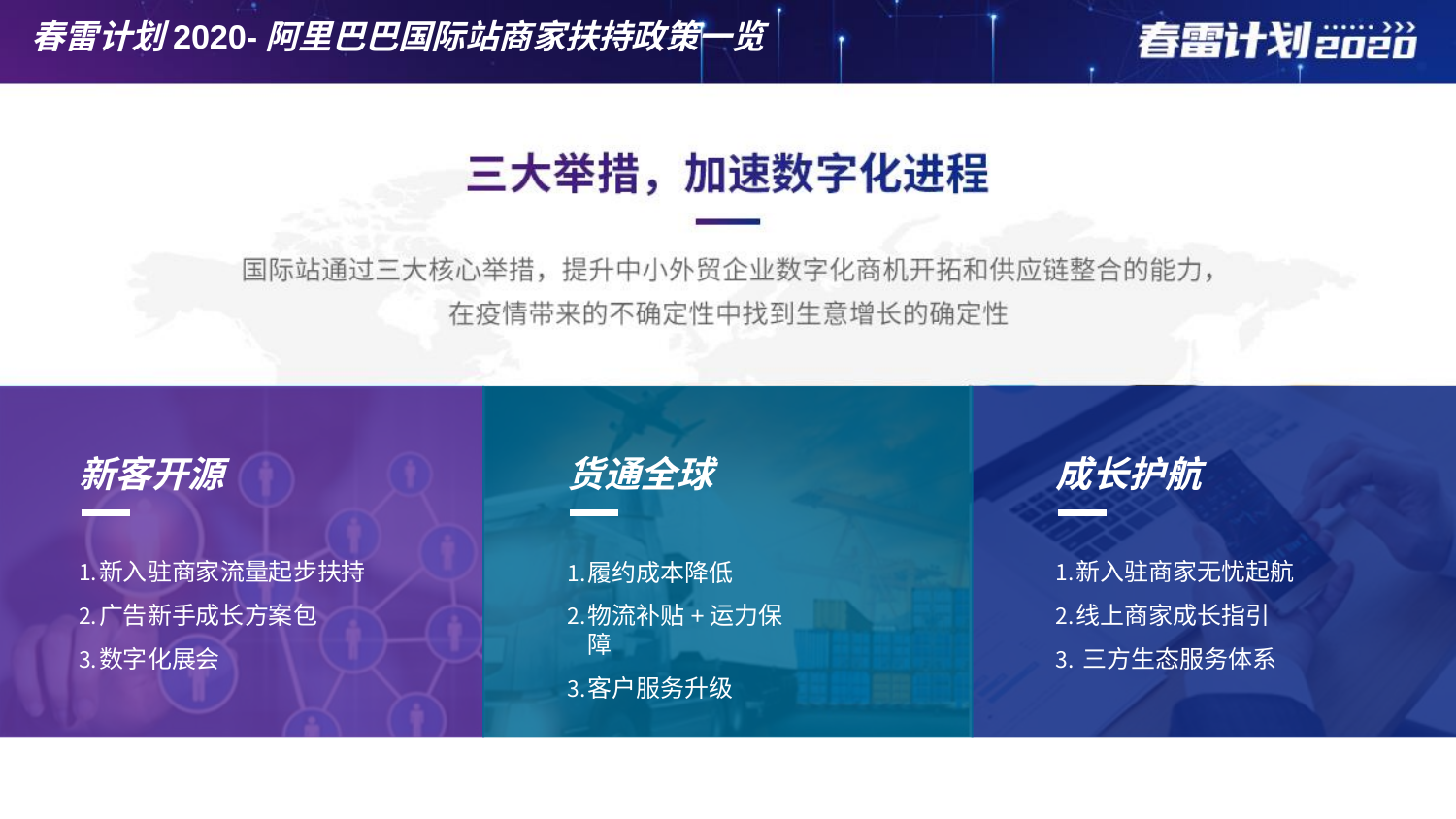

# 春雷计划2020-阿里巴巴国际站商家扶持政策一览

新客开源
货通全球
成长护航

新入驻商家流量起步扶持
广告新手成长方案包
数字化展会
履约成本降低
物流补贴+运力保障
客户服务升级
新入驻商家无忧起航
线上商家成长指引
三方生态服务体系